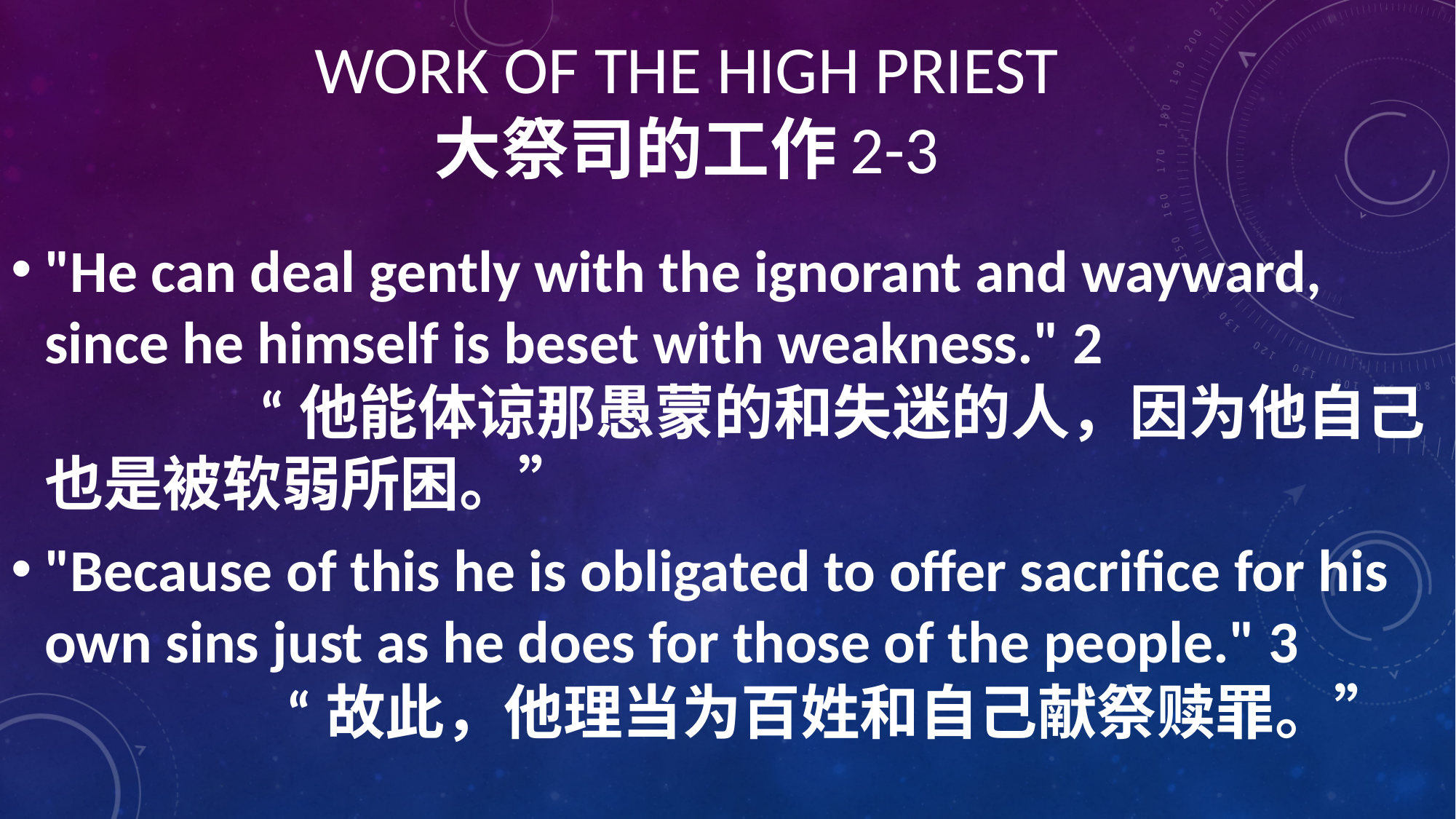

# WORK OF THE HIGH PRIEST 大祭司的工作2-3
"He can deal gently with the ignorant and wayward, since he himself is beset with weakness." 2                                          “他能体谅那愚蒙的和失迷的人，因为他自己也是被软弱所困。”
"Because of this he is obligated to offer sacrifice for his own sins just as he does for those of the people." 3                             “故此，他理当为百姓和自己献祭赎罪。”